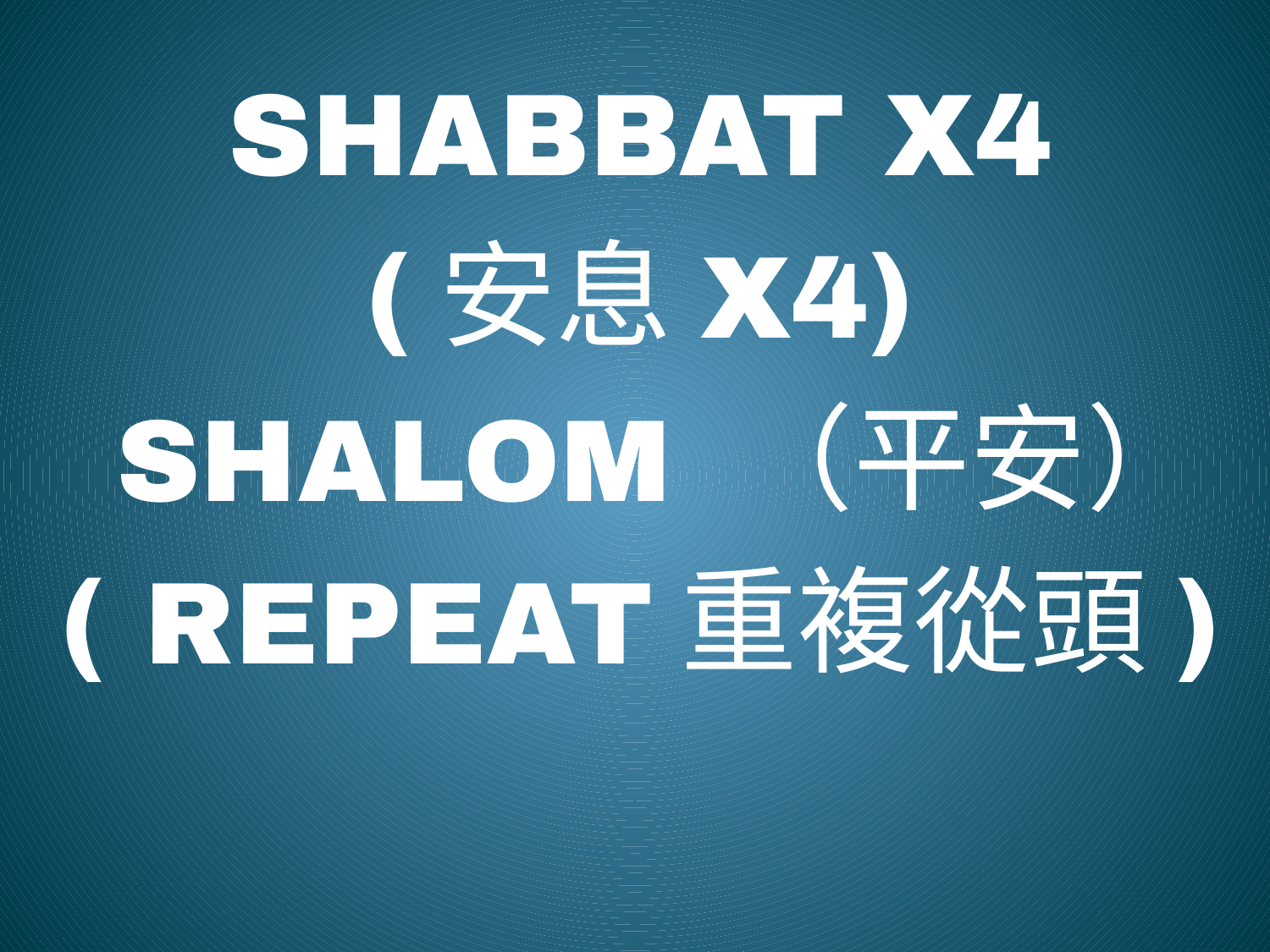

SHABBAT X4
(安息X4)
 SHALOM （平安）
( REPEAT重複從頭)